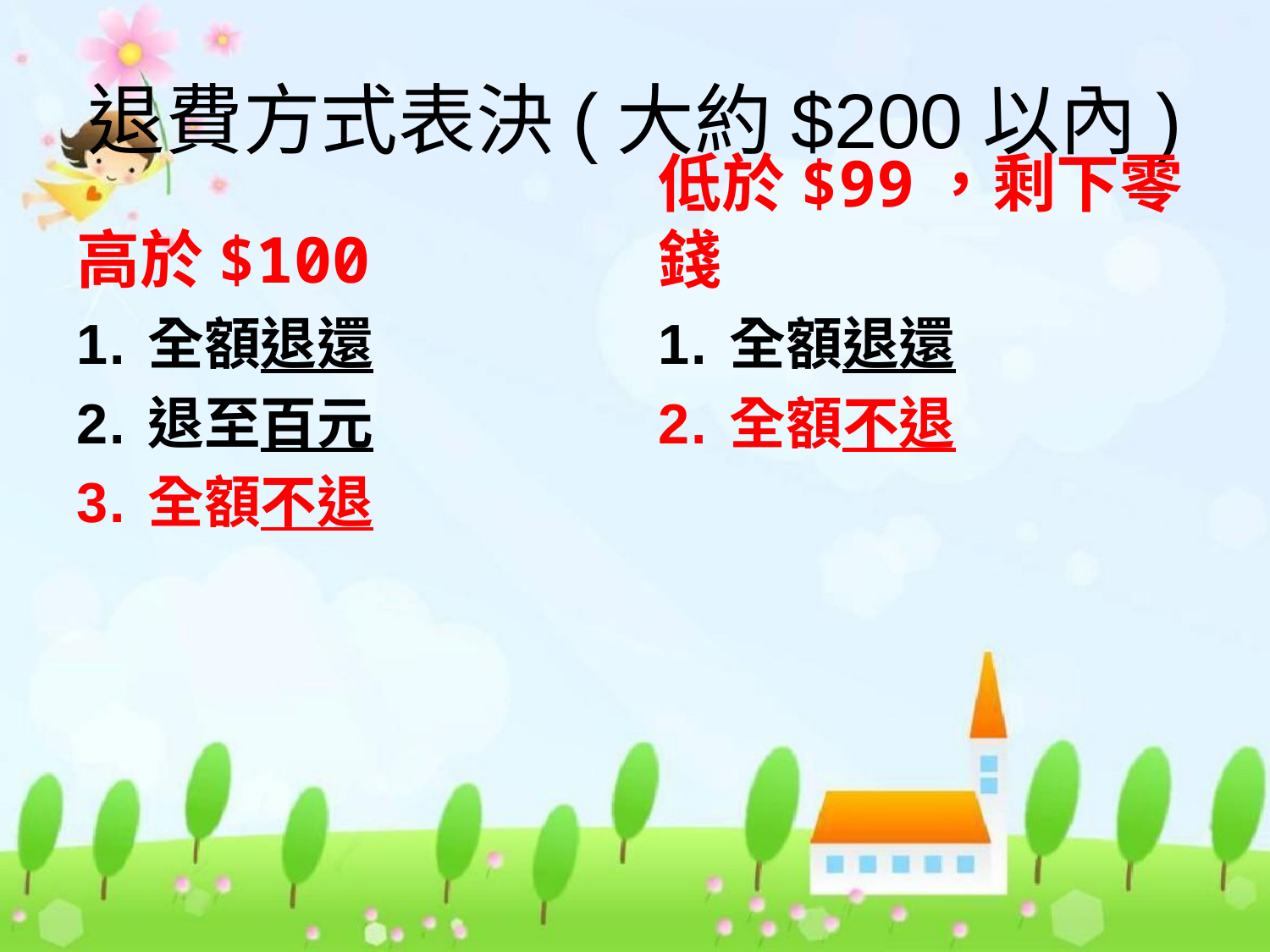

# 退費方式表決(大約$200以內)
高於$100
低於$99，剩下零錢
全額退還
退至百元
全額不退
全額退還
全額不退